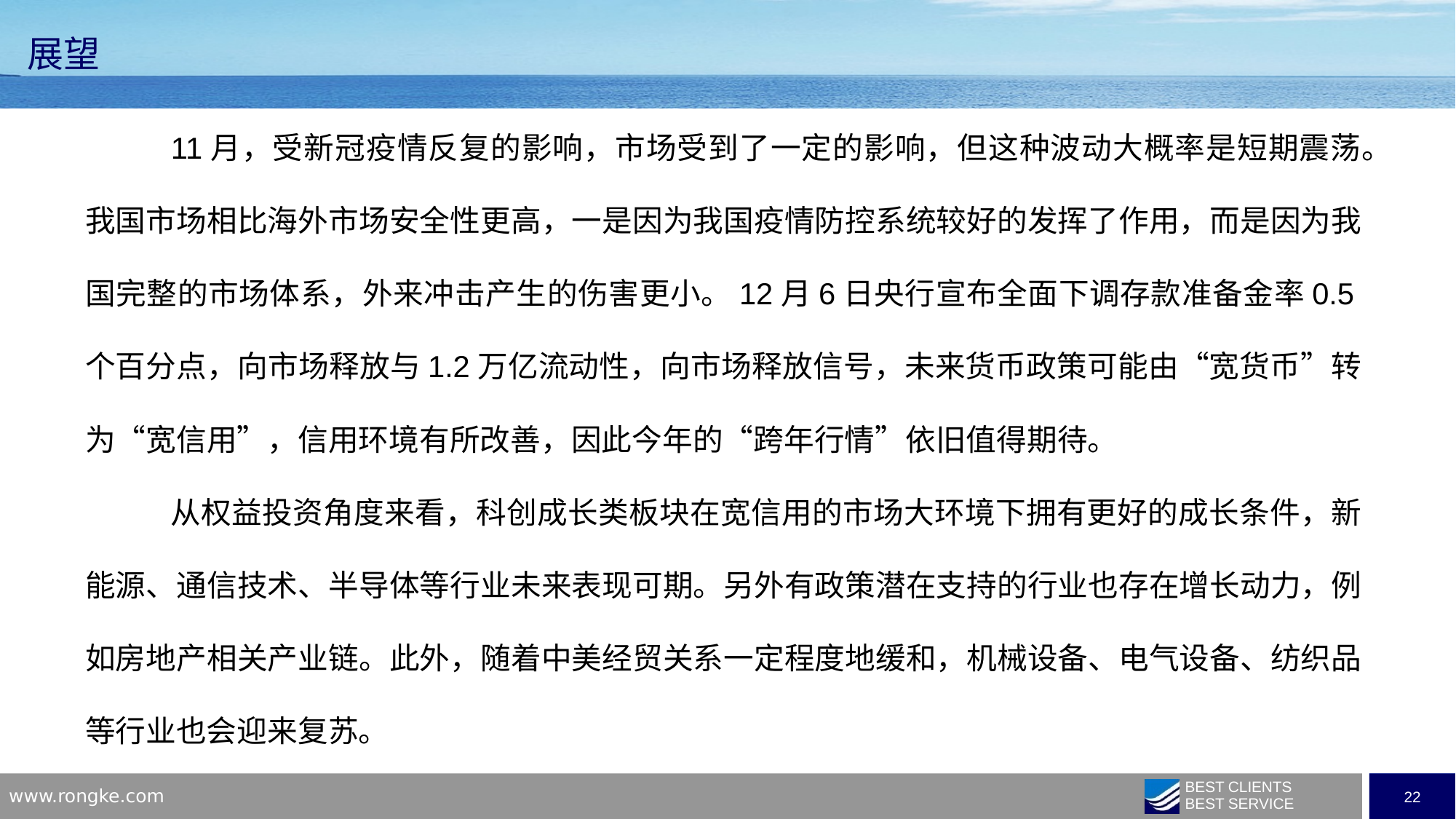

展望
11月，受新冠疫情反复的影响，市场受到了一定的影响，但这种波动大概率是短期震荡。我国市场相比海外市场安全性更高，一是因为我国疫情防控系统较好的发挥了作用，而是因为我国完整的市场体系，外来冲击产生的伤害更小。12月6日央行宣布全面下调存款准备金率0.5个百分点，向市场释放与1.2万亿流动性，向市场释放信号，未来货币政策可能由“宽货币”转为“宽信用”，信用环境有所改善，因此今年的“跨年行情”依旧值得期待。
从权益投资角度来看，科创成长类板块在宽信用的市场大环境下拥有更好的成长条件，新能源、通信技术、半导体等行业未来表现可期。另外有政策潜在支持的行业也存在增长动力，例如房地产相关产业链。此外，随着中美经贸关系一定程度地缓和，机械设备、电气设备、纺织品等行业也会迎来复苏。